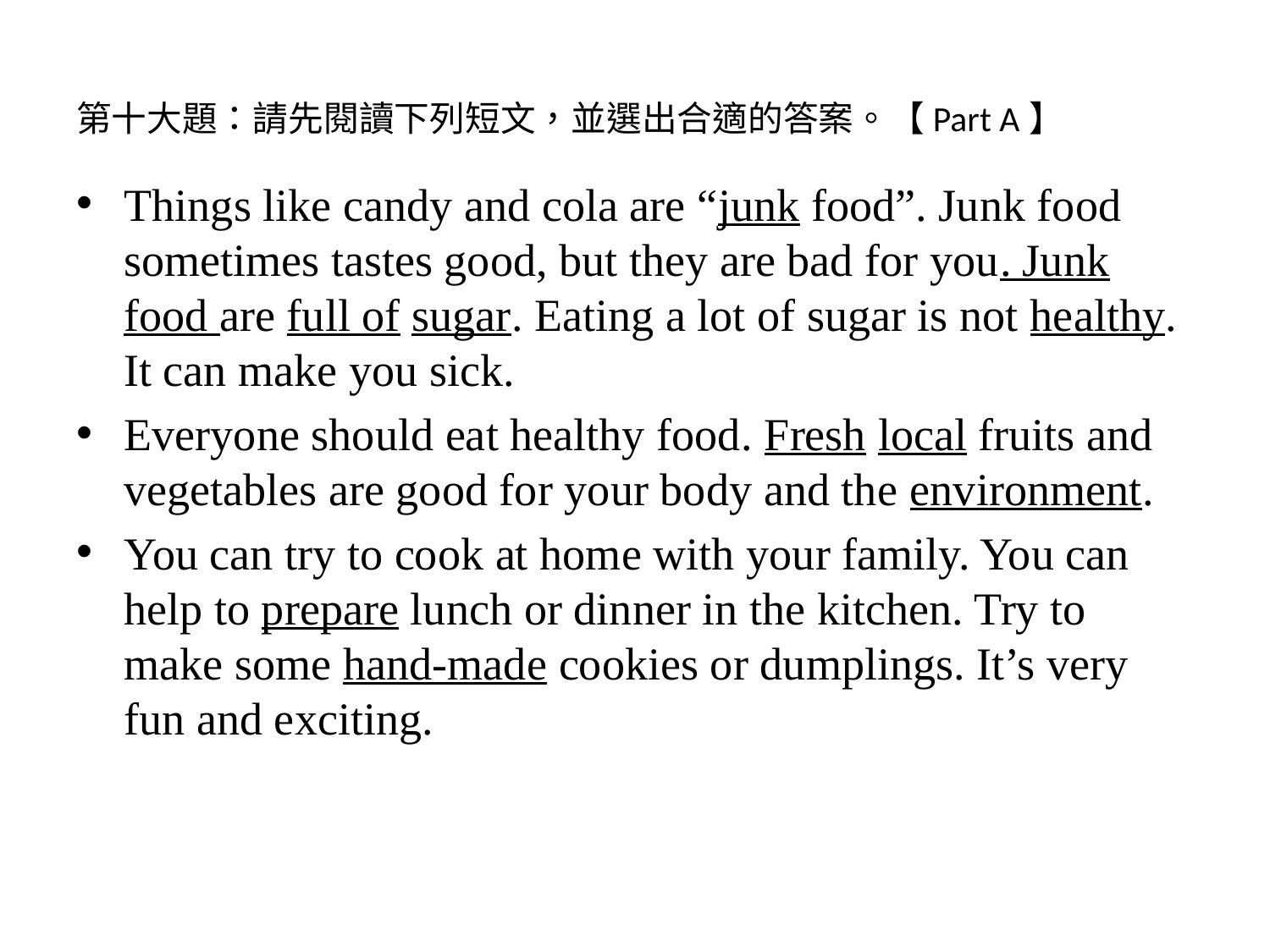

# 第十大題：請先閱讀下列短文，並選出合適的答案。【Part A】
Things like candy and cola are “junk food”. Junk food sometimes tastes good, but they are bad for you. Junk food are full of sugar. Eating a lot of sugar is not healthy. It can make you sick.
Everyone should eat healthy food. Fresh local fruits and vegetables are good for your body and the environment.
You can try to cook at home with your family. You can help to prepare lunch or dinner in the kitchen. Try to make some hand-made cookies or dumplings. It’s very fun and exciting.